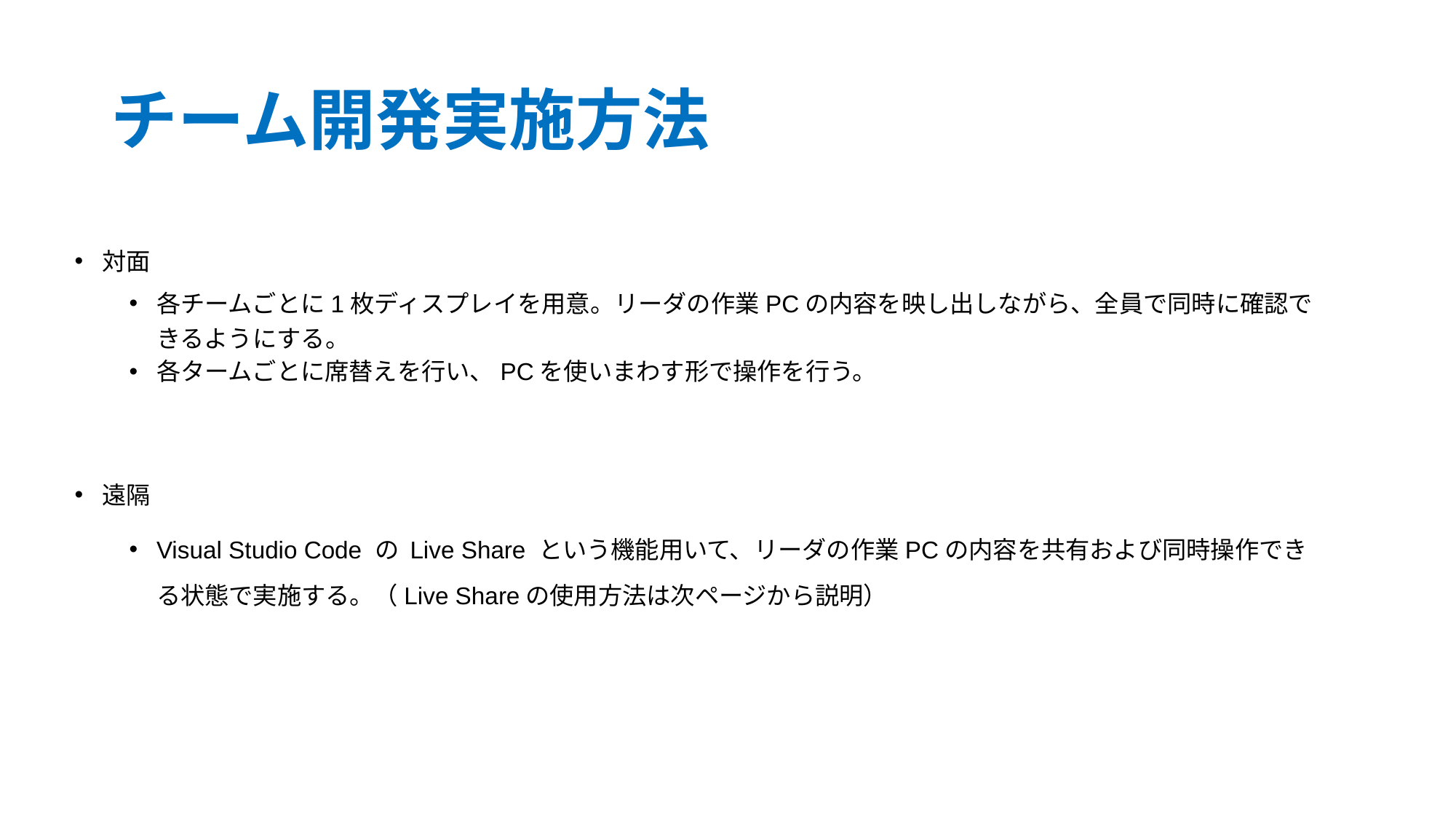

# チーム開発実施方法
対面
各チームごとに1枚ディスプレイを用意。リーダの作業PCの内容を映し出しながら、全員で同時に確認できるようにする。
各タームごとに席替えを行い、PCを使いまわす形で操作を行う。

遠隔
Visual Studio Code の Live Share という機能用いて、リーダの作業PCの内容を共有および同時操作できる状態で実施する。（Live Shareの使用方法は次ページから説明）